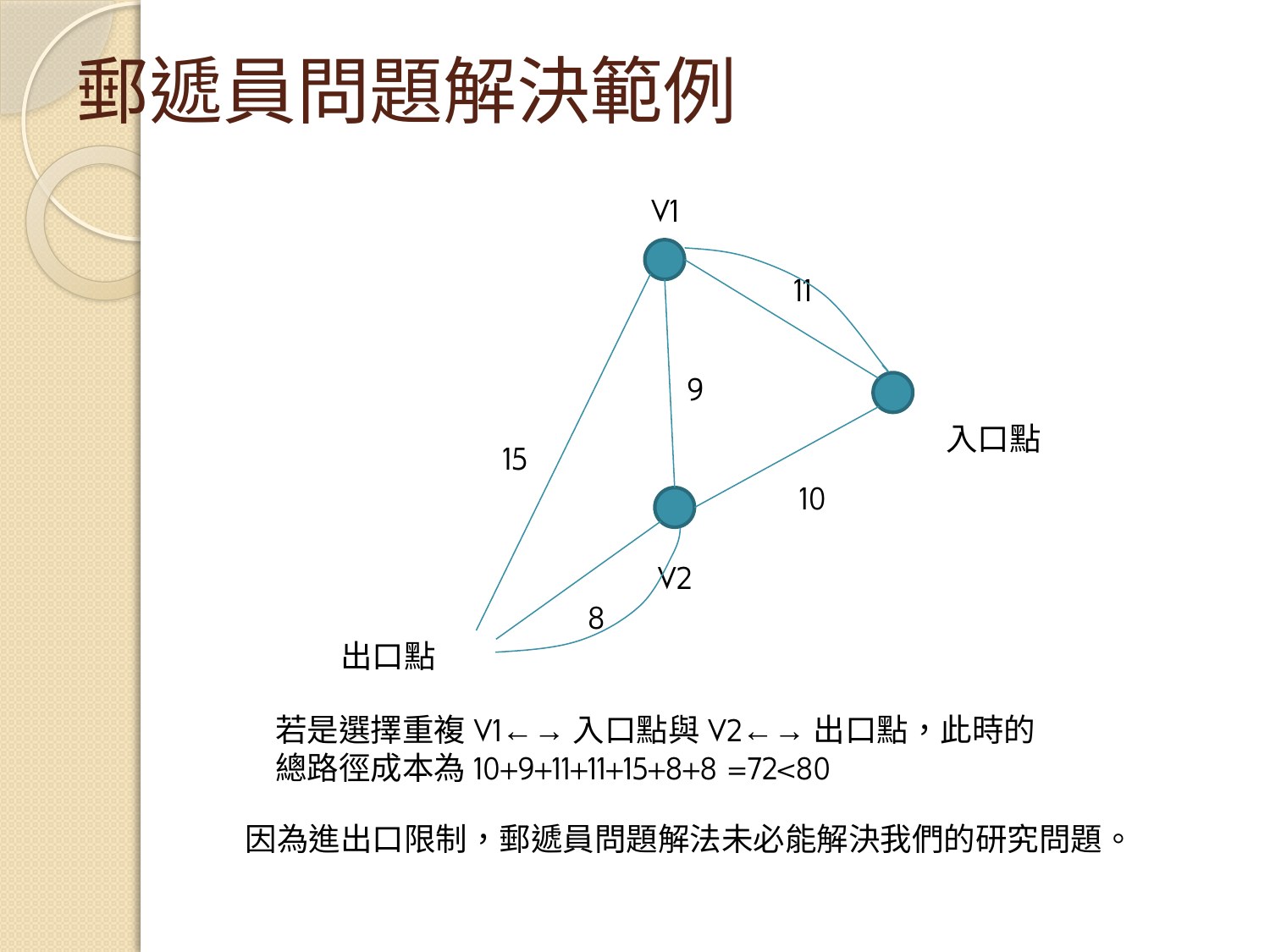

# 郵遞員問題解決範例
V1

11
9

入口點
15
10

V2
8

出口點
若是選擇重複V1←→入口點與V2←→出口點，此時的
總路徑成本為10+9+11+11+15+8+8 =72<80
因為進出口限制，郵遞員問題解法未必能解決我們的研究問題。